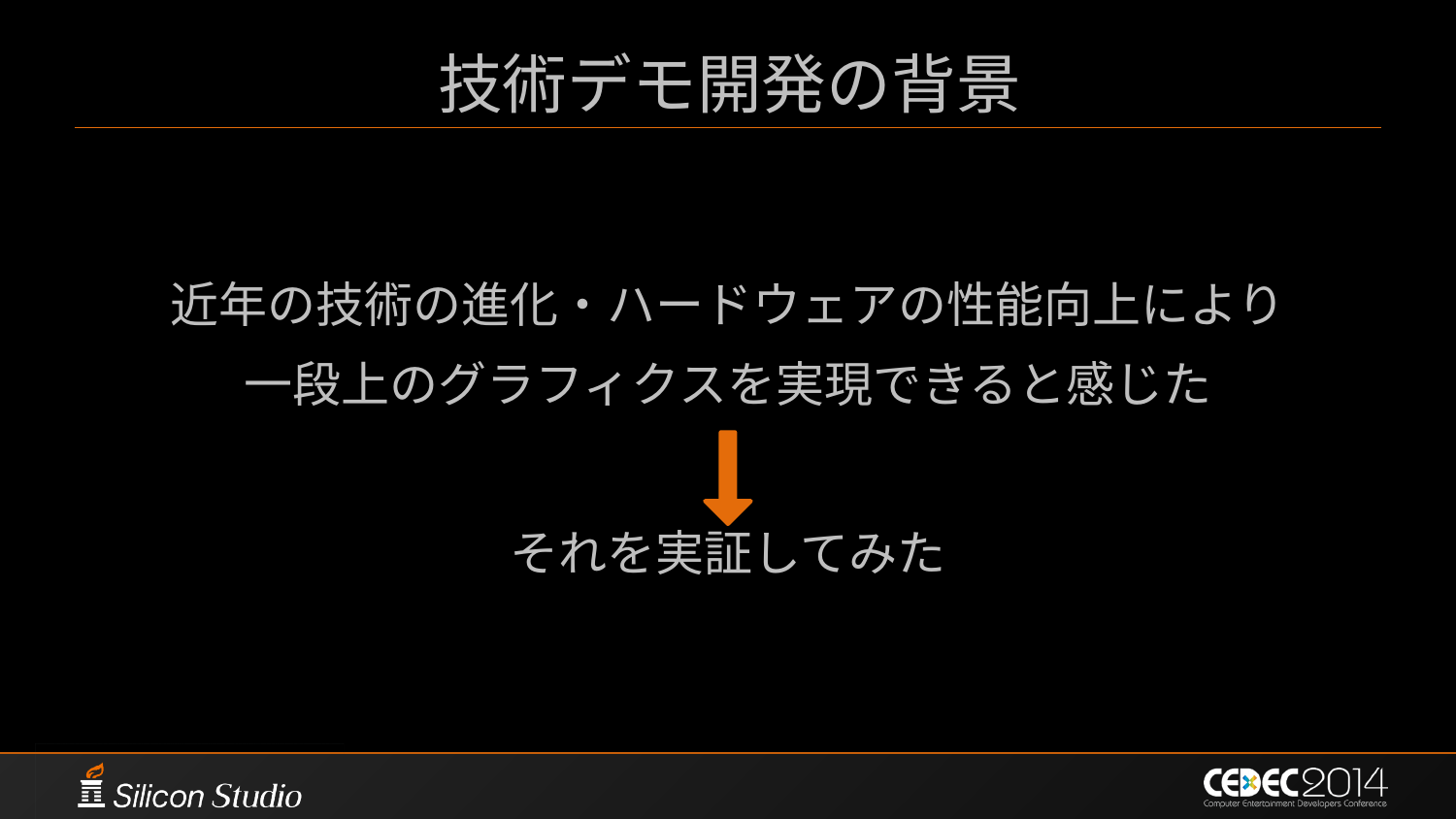

# 技術デモ開発の背景

近年の技術の進化・ハードウェアの性能向上により
一段上のグラフィクスを実現できると感じた

それを実証してみた